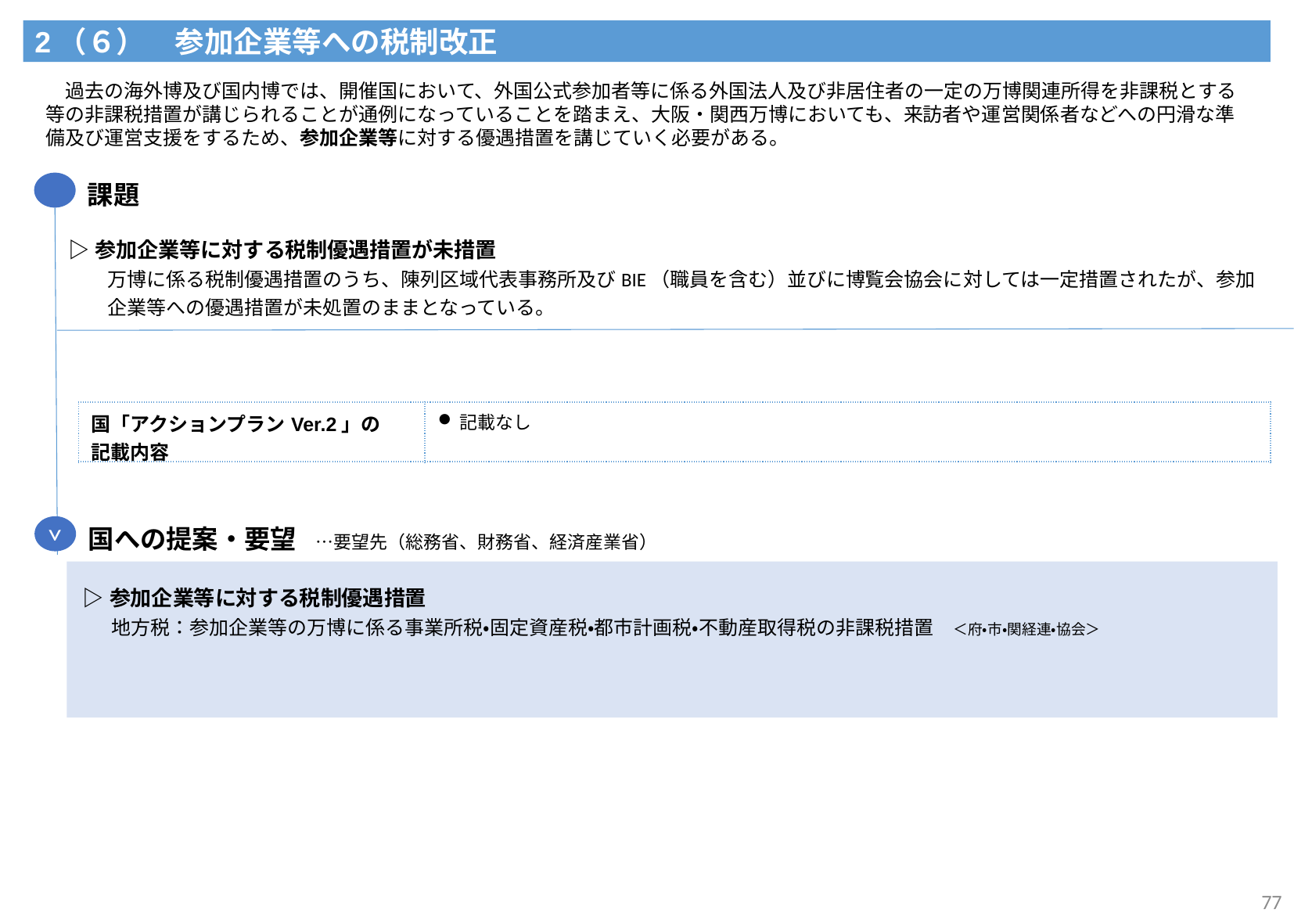

2（６）　参加企業等への税制改正
　過去の海外博及び国内博では、開催国において、外国公式参加者等に係る外国法人及び非居住者の一定の万博関連所得を非課税とする等の非課税措置が講じられることが通例になっていることを踏まえ、大阪・関西万博においても、来訪者や運営関係者などへの円滑な準備及び運営支援をするため、参加企業等に対する優遇措置を講じていく必要がある。
課題

| ▷参加企業等に対する税制優遇措置が未措置　 　　万博に係る税制優遇措置のうち、陳列区域代表事務所及びBIE（職員を含む）並びに博覧会協会に対しては一定措置されたが、参加 　　企業等への優遇措置が未処置のままとなっている。 |
| --- |
| 国「アクションプランVer.2」の 記載内容 | 記載なし |
| --- | --- |
>

国への提案・要望　…要望先（総務省、財務省、経済産業省）

| ▷参加企業等に対する税制優遇措置 　　地方税：参加企業等の万博に係る事業所税・固定資産税・都市計画税・不動産取得税の非課税措置　＜府・市・関経連・協会＞ |
| --- |
|  |
|  |

77